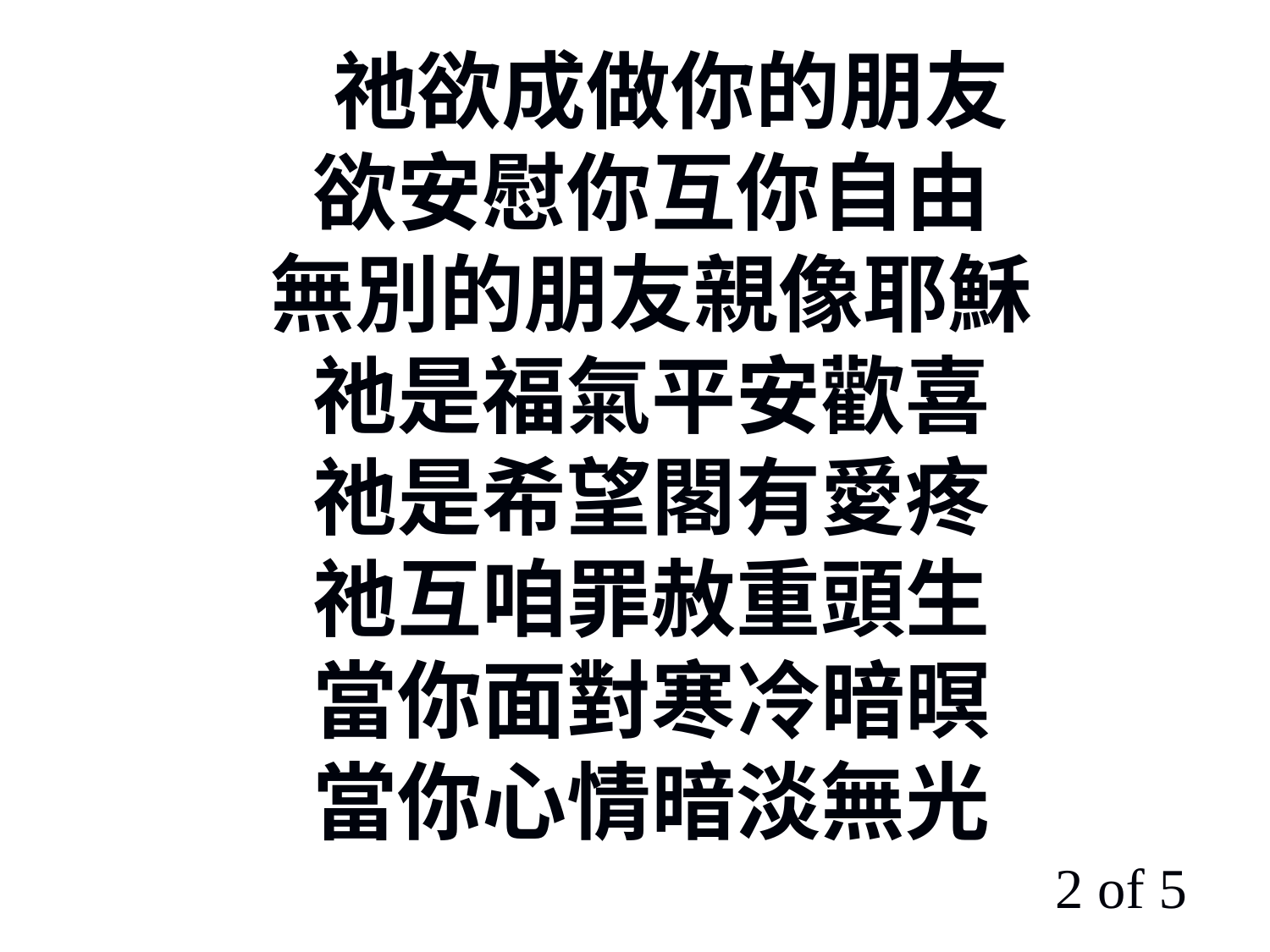

祂欲成做你的朋友
欲安慰你互你自由
無別的朋友親像耶穌
祂是福氣平安歡喜
祂是希望閣有愛疼
祂互咱罪赦重頭生
當你面對寒冷暗暝
當你心情暗淡無光
2 of 5